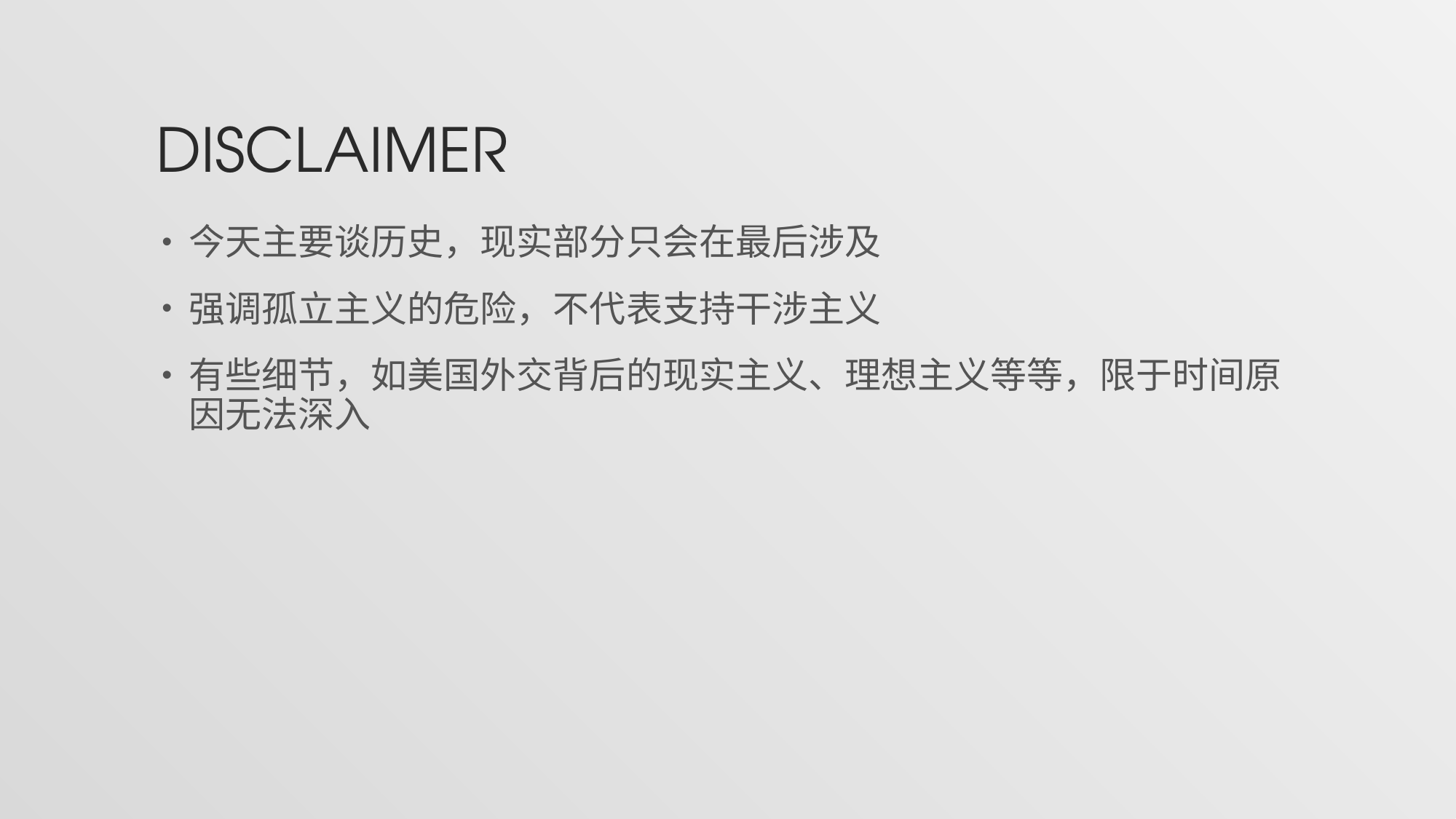

# Disclaimer
今天主要谈历史，现实部分只会在最后涉及
强调孤立主义的危险，不代表支持干涉主义
有些细节，如美国外交背后的现实主义、理想主义等等，限于时间原因无法深入